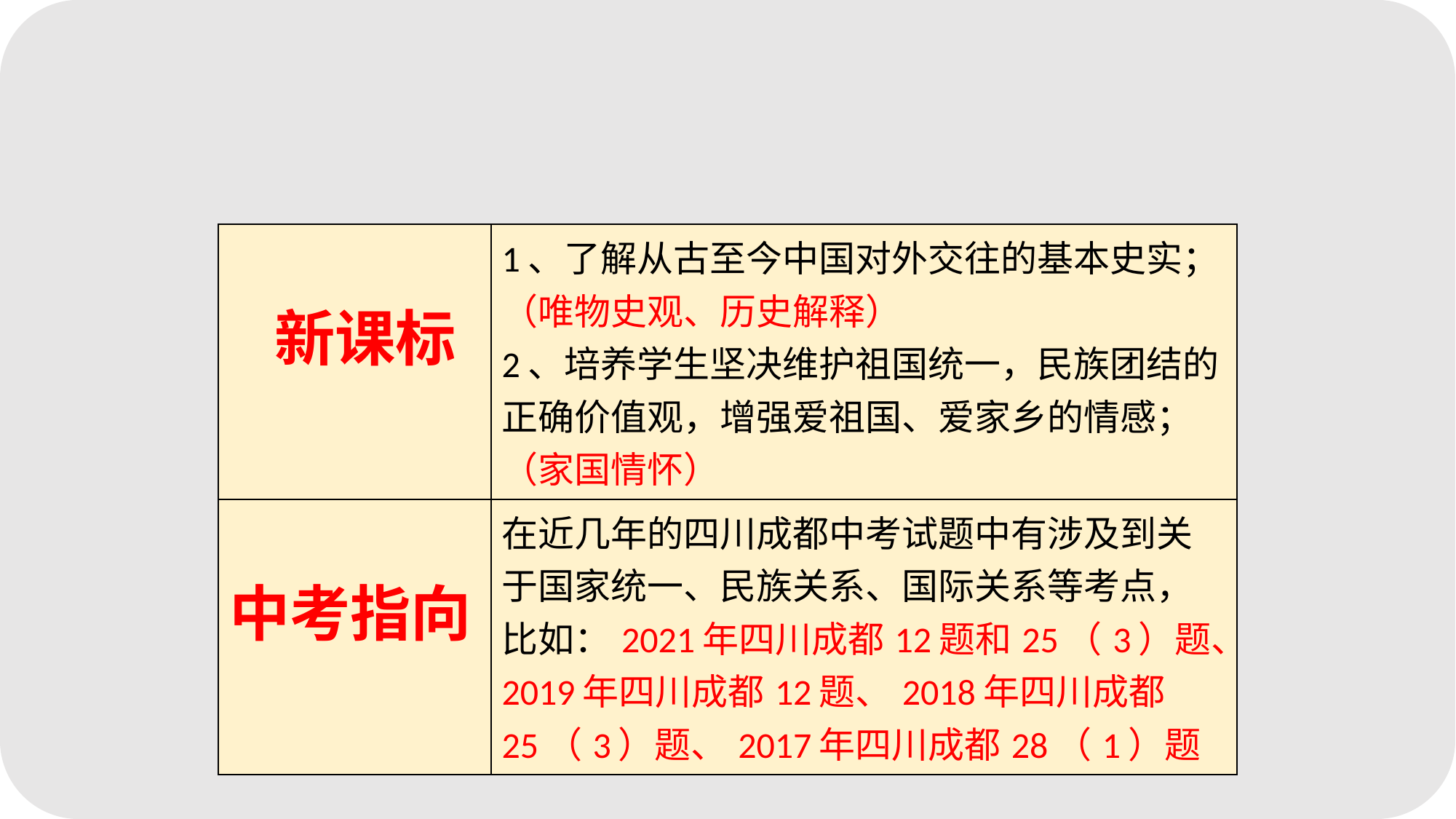

| 新课标 | 1、了解从古至今中国对外交往的基本史实；（唯物史观、历史解释） 2、培养学生坚决维护祖国统一，民族团结的正确价值观，增强爱祖国、爱家乡的情感；（家国情怀） |
| --- | --- |
| 中考指向 | 在近几年的四川成都中考试题中有涉及到关于国家统一、民族关系、国际关系等考点，比如：2021年四川成都12题和25（3）题、2019年四川成都12题、2018年四川成都25（3）题、2017年四川成都28（1）题 |